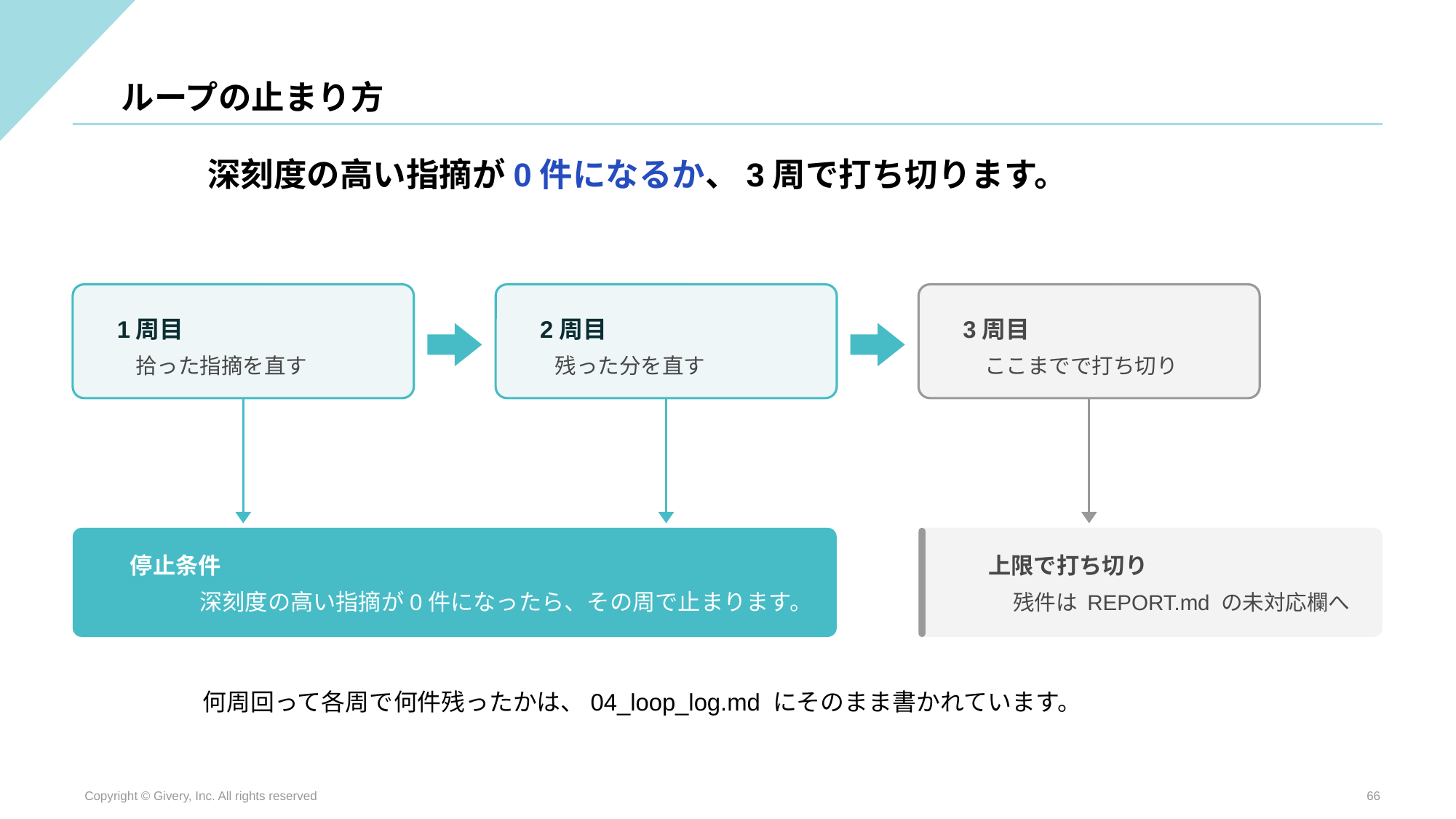

ループの止まり方

深刻度の高い指摘が0件になるか、3周で打ち切ります。

1周目
2周目
3周目

拾った指摘を直す
残った分を直す
ここまでで打ち切り

停止条件
上限で打ち切り
深刻度の高い指摘が0件になったら、その周で止まります。
残件は REPORT.md の未対応欄へ
何周回って各周で何件残ったかは、04_loop_log.md にそのまま書かれています。
Copyright © Givery, Inc. All rights reserved
66